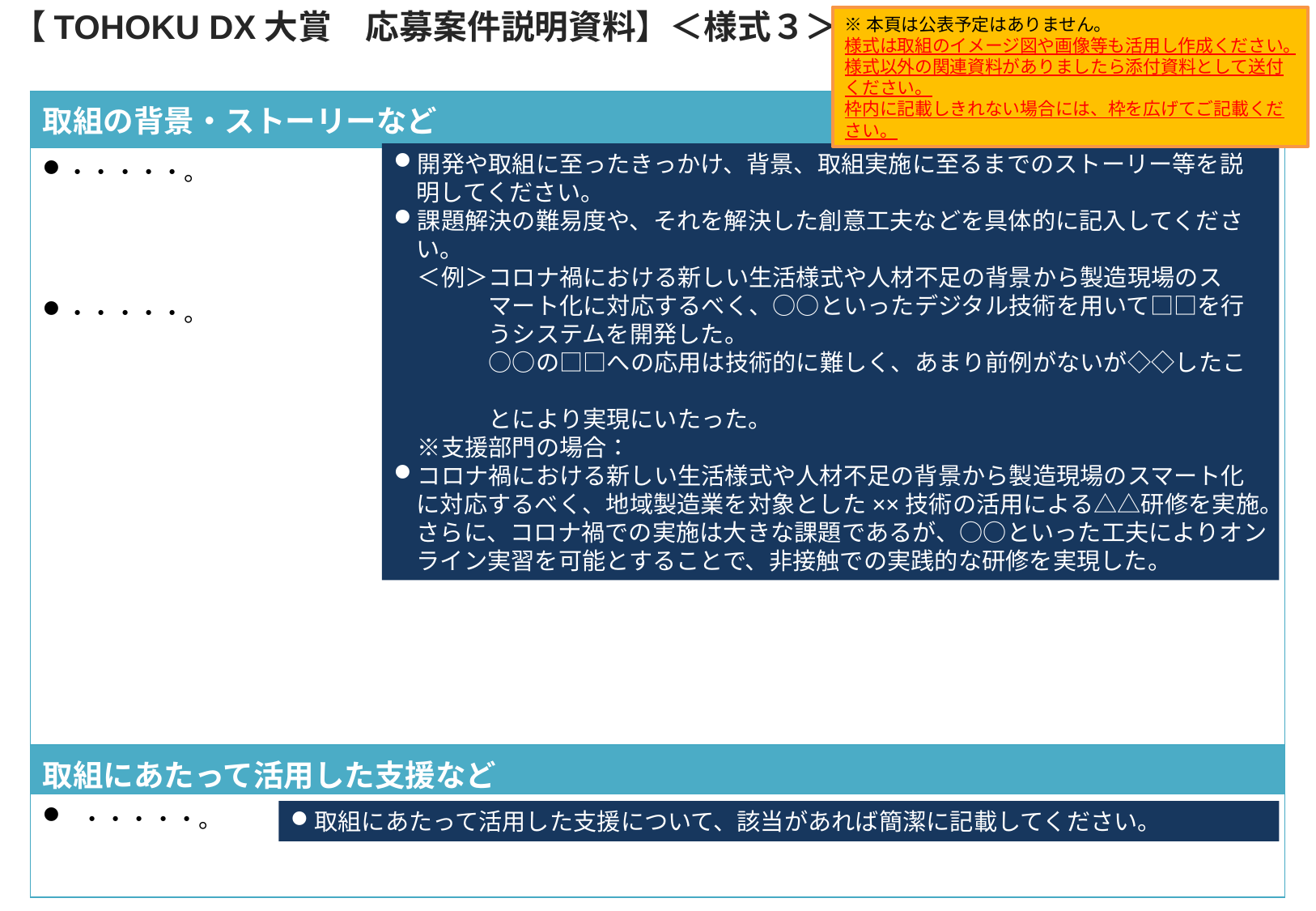

【TOHOKU DX大賞　応募案件説明資料】＜様式３＞
※本頁は公表予定はありません。
様式は取組のイメージ図や画像等も活用し作成ください。
様式以外の関連資料がありましたら添付資料として送付ください。
枠内に記載しきれない場合には、枠を広げてご記載ください。
| 取組の背景・ストーリーなど |
| --- |
| ・・・・・。 ・・・・・。 |
開発や取組に至ったきっかけ、背景、取組実施に至るまでのストーリー等を説明してください。
課題解決の難易度や、それを解決した創意工夫などを具体的に記入してください。
　＜例＞コロナ禍における新しい生活様式や人材不足の背景から製造現場のス
　　　　マート化に対応するべく、○○といったデジタル技術を用いて□□を行
　　　　うシステムを開発した。
　　　　○○の□□への応用は技術的に難しく、あまり前例がないが◇◇したこ
　　　　とにより実現にいたった。
　※支援部門の場合：
コロナ禍における新しい生活様式や人材不足の背景から製造現場のスマート化に対応するべく、地域製造業を対象とした××技術の活用による△△研修を実施。さらに、コロナ禍での実施は大きな課題であるが、○○といった工夫によりオンライン実習を可能とすることで、非接触での実践的な研修を実現した。
| 取組にあたって活用した支援など |
| --- |
| ・・・・・。 |
取組にあたって活用した支援について、該当があれば簡潔に記載してください。